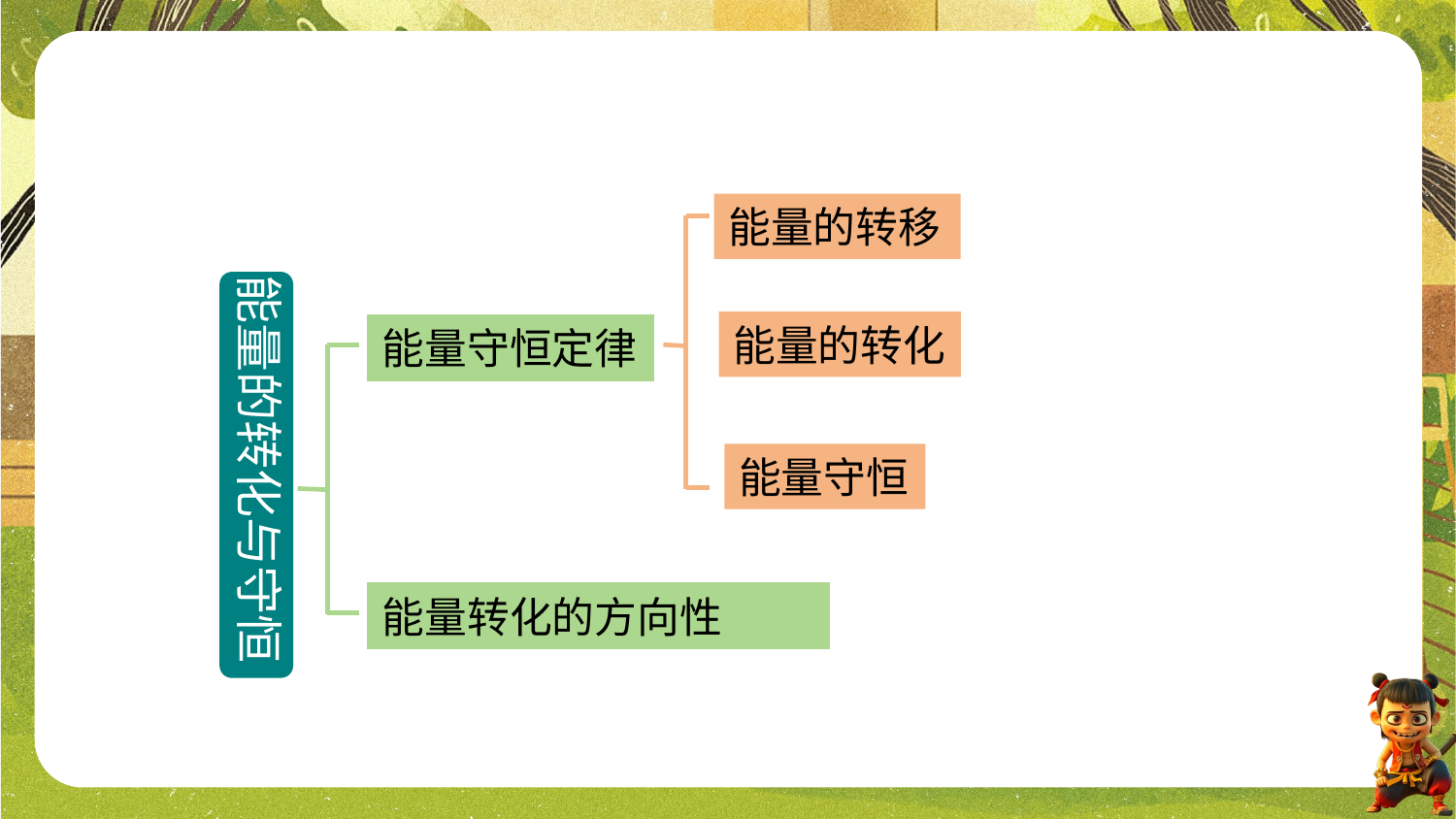

能量的转移
能量的转化与守恒
能量的转化
能量守恒定律
能量守恒
能量转化的方向性